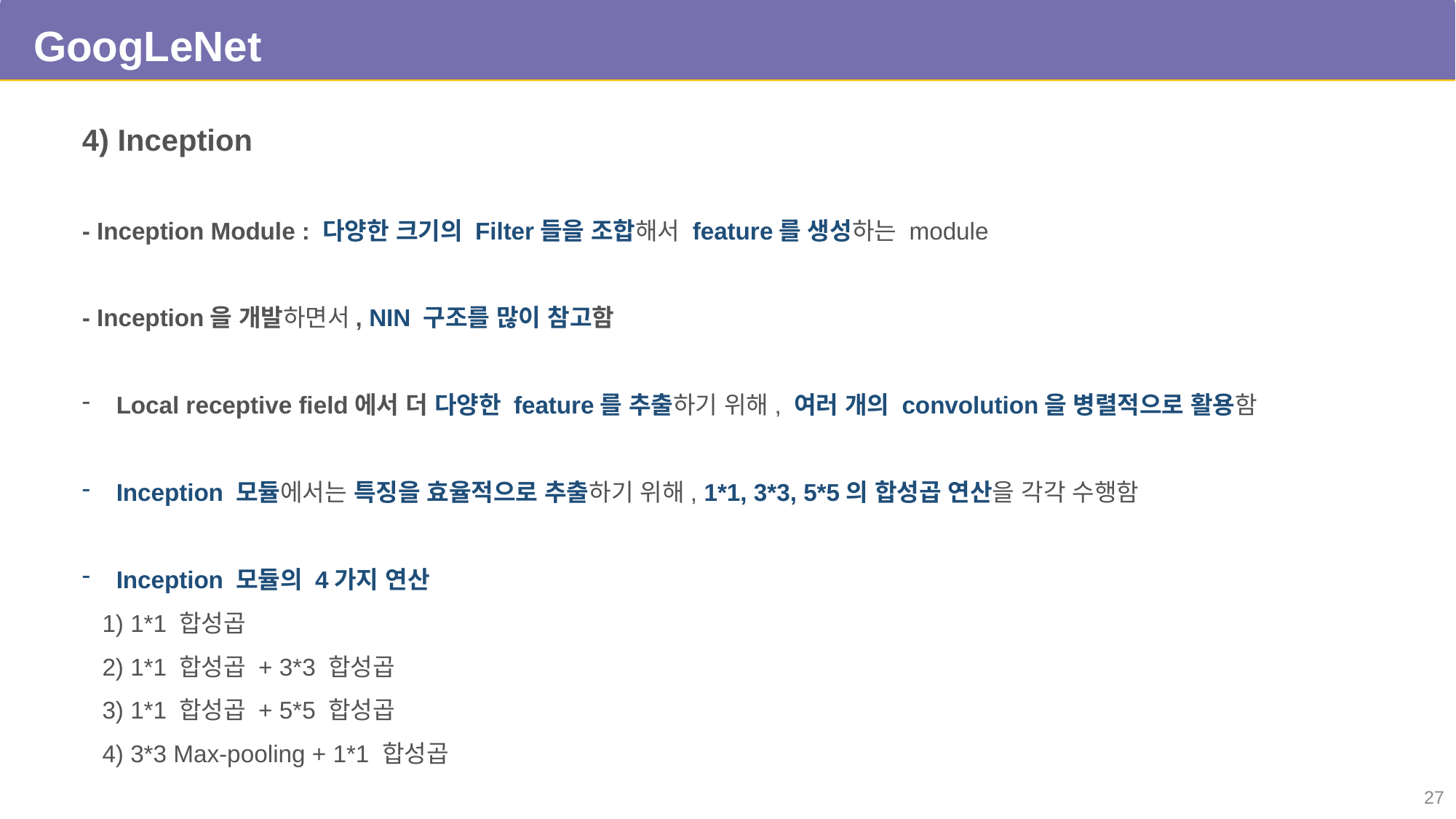

GoogLeNet

4) Inception

- Inception Module : 다양한 크기의 Filter들을 조합해서 feature를 생성하는 module

- Inception을 개발하면서, NIN 구조를 많이 참고함

Local receptive field에서 더 다양한 feature를 추출하기 위해, 여러 개의 convolution을 병렬적으로 활용함

Inception 모듈에서는 특징을 효율적으로 추출하기 위해, 1*1, 3*3, 5*5의 합성곱 연산을 각각 수행함

Inception 모듈의 4가지 연산
   1) 1*1 합성곱
   2) 1*1 합성곱 + 3*3 합성곱
   3) 1*1 합성곱 + 5*5 합성곱
   4) 3*3 Max-pooling + 1*1 합성곱
27